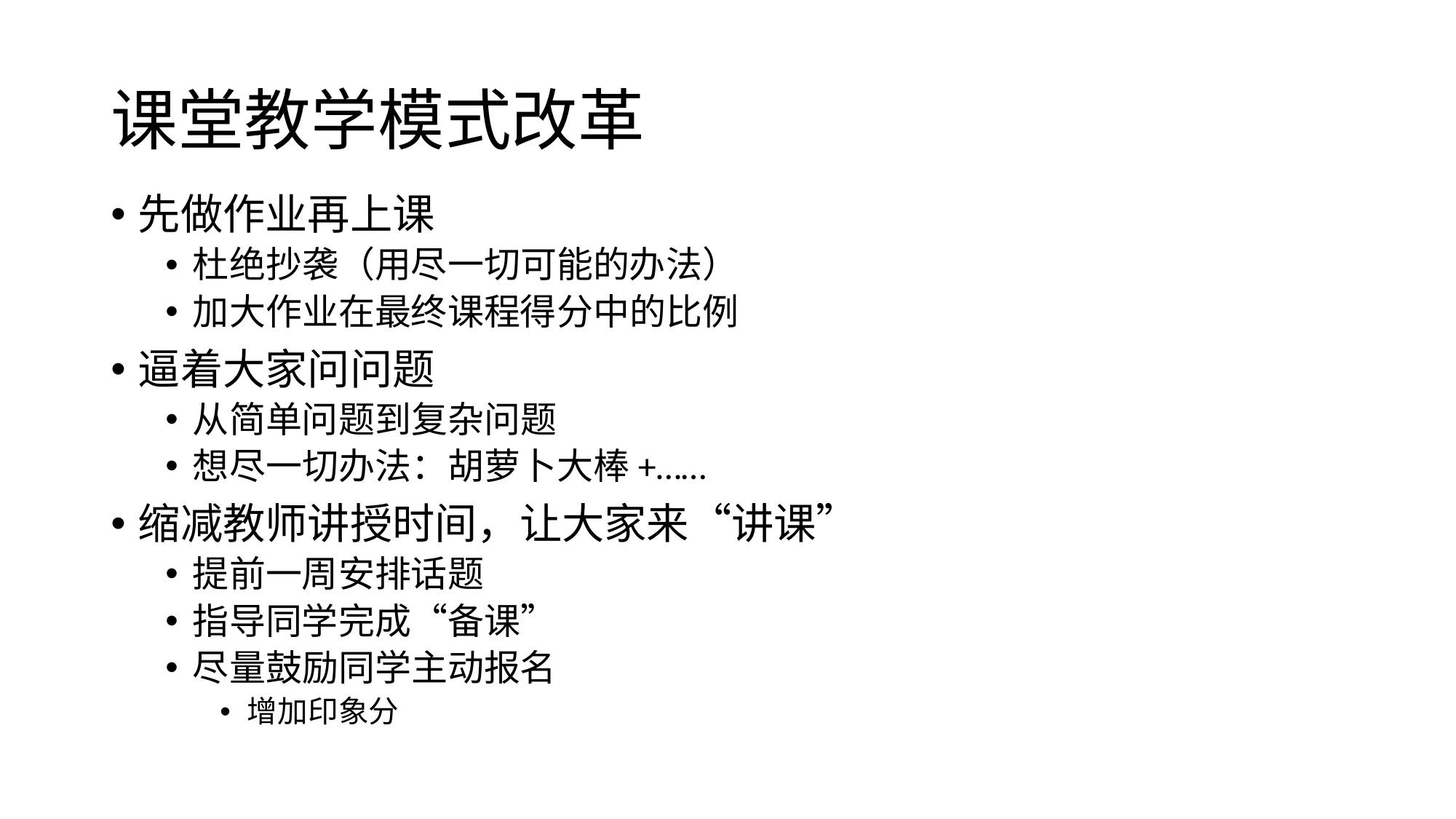

# 课堂教学模式改革
先做作业再上课
杜绝抄袭（用尽一切可能的办法）
加大作业在最终课程得分中的比例
逼着大家问问题
从简单问题到复杂问题
想尽一切办法：胡萝卜大棒+……
缩减教师讲授时间，让大家来“讲课”
提前一周安排话题
指导同学完成“备课”
尽量鼓励同学主动报名
增加印象分